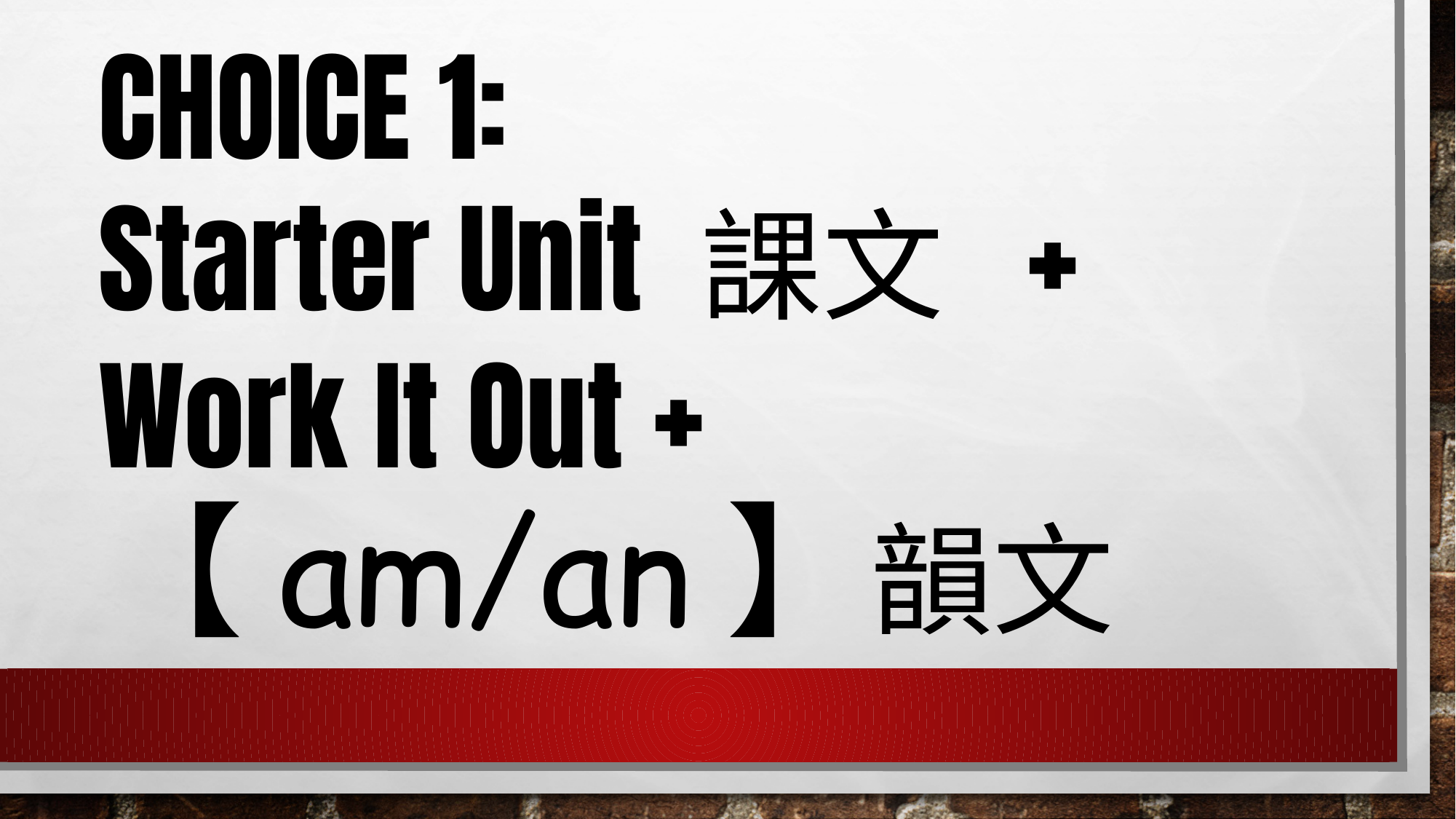

# Choice 1: Starter Unit 課文  + Work It Out + 【am/an】韻文